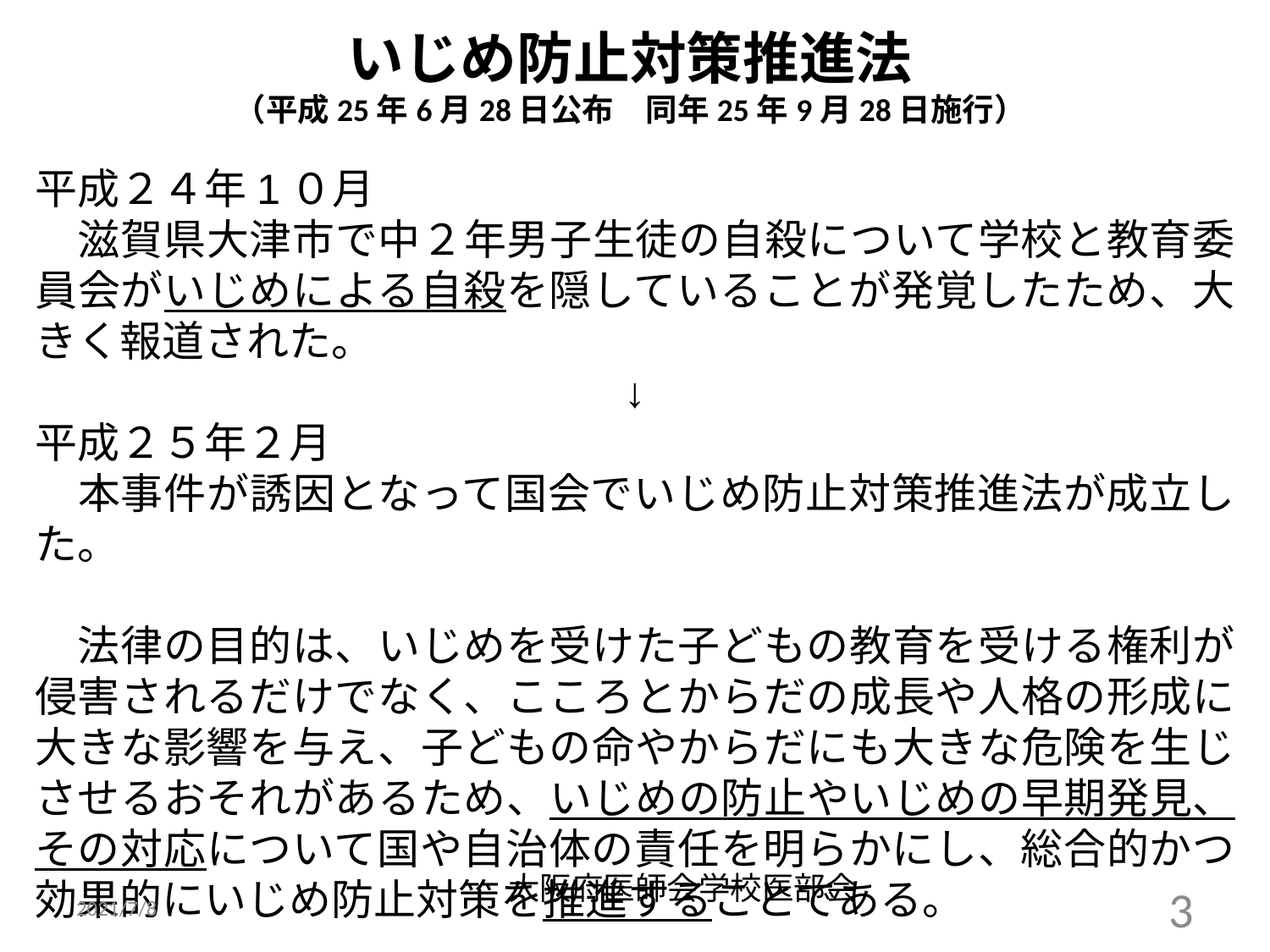

いじめ防止対策推進法
（平成25年6月28日公布　同年25年9月28日施行）
平成２４年1０月
　滋賀県大津市で中２年男子生徒の自殺について学校と教育委員会がいじめによる自殺を隠していることが発覚したため、大きく報道された。
↓
平成２５年２月
　本事件が誘因となって国会でいじめ防止対策推進法が成立した。

　法律の目的は、いじめを受けた子どもの教育を受ける権利が侵害されるだけでなく、こころとからだの成長や人格の形成に大きな影響を与え、子どもの命やからだにも大きな危険を生じさせるおそれがあるため、いじめの防止やいじめの早期発見、その対応について国や自治体の責任を明らかにし、総合的かつ効果的にいじめ防止対策を推進することである。
大阪府医師会学校医部会
2021/7/8
3